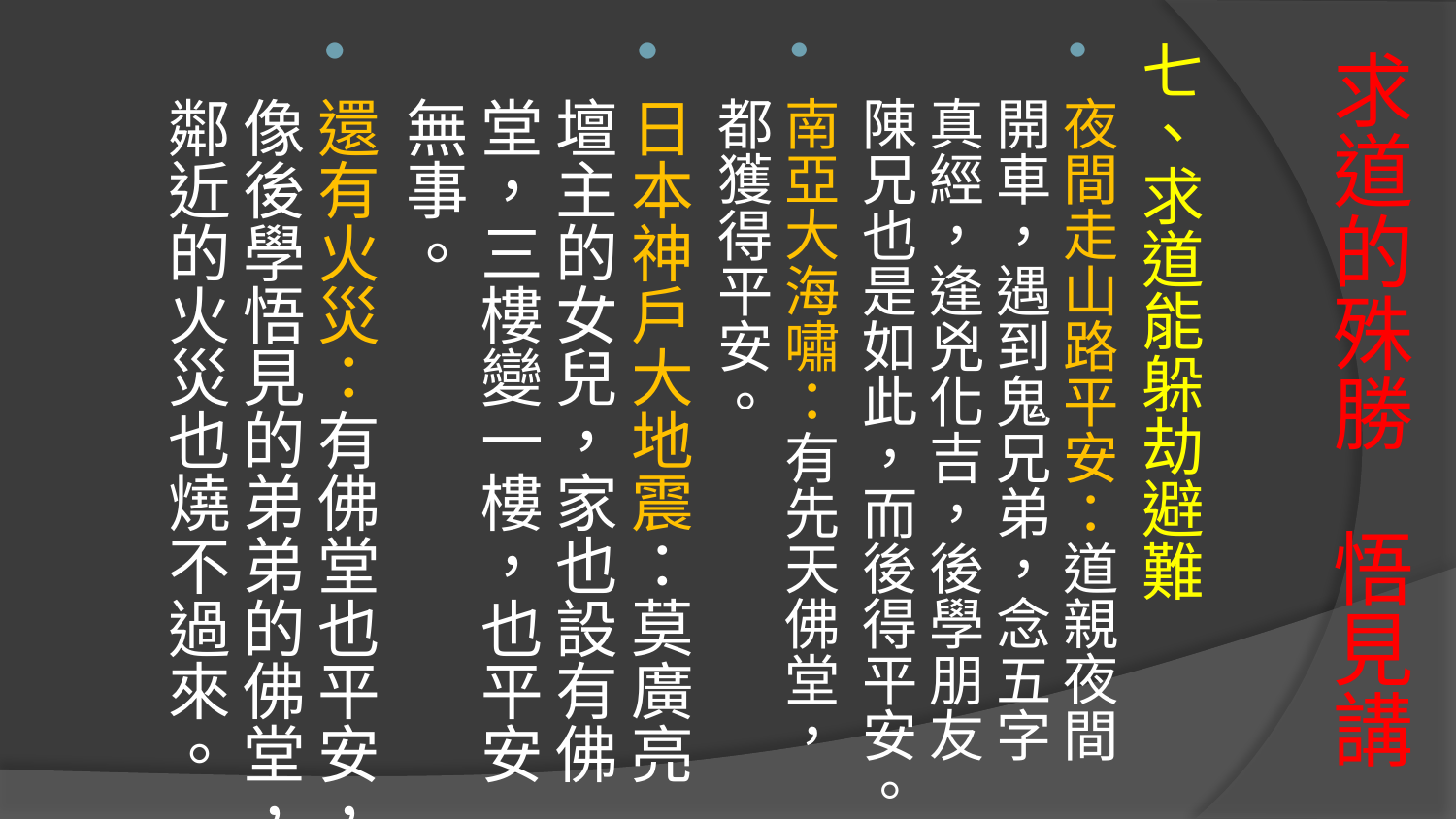

七、求道能躲劫避難
夜間走山路平安：道親夜間開車，遇到鬼兄弟，念五字真經，逢兇化吉，後學朋友陳兄也是如此，而後得平安。
南亞大海嘯：有先天佛堂，都獲得平安。
日本神戶大地震：莫廣亮壇主的女兒，家也設有佛堂，三樓變一樓，也平安無事。
還有火災：有佛堂也平安，像後學悟見的弟弟的佛堂，鄰近的火災也燒不過來。

# 求道的殊勝    悟見講